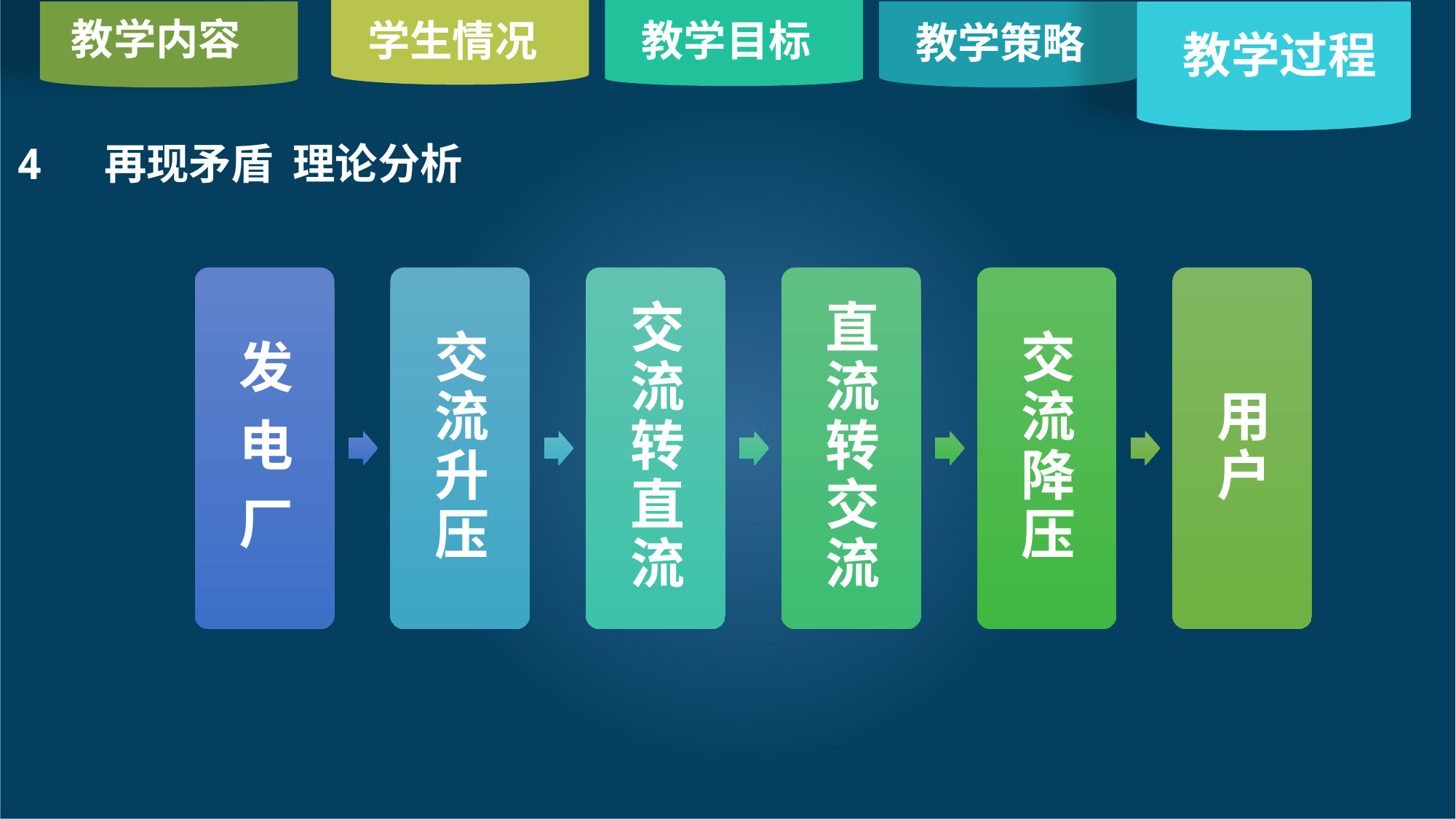

教学内容
学生情况
教学目标
教学策略
教学内容
教学过程
4  再现矛盾  理论分析
发
电
厂

交流升压

交流转直流

直流转交流

交流降压

用户